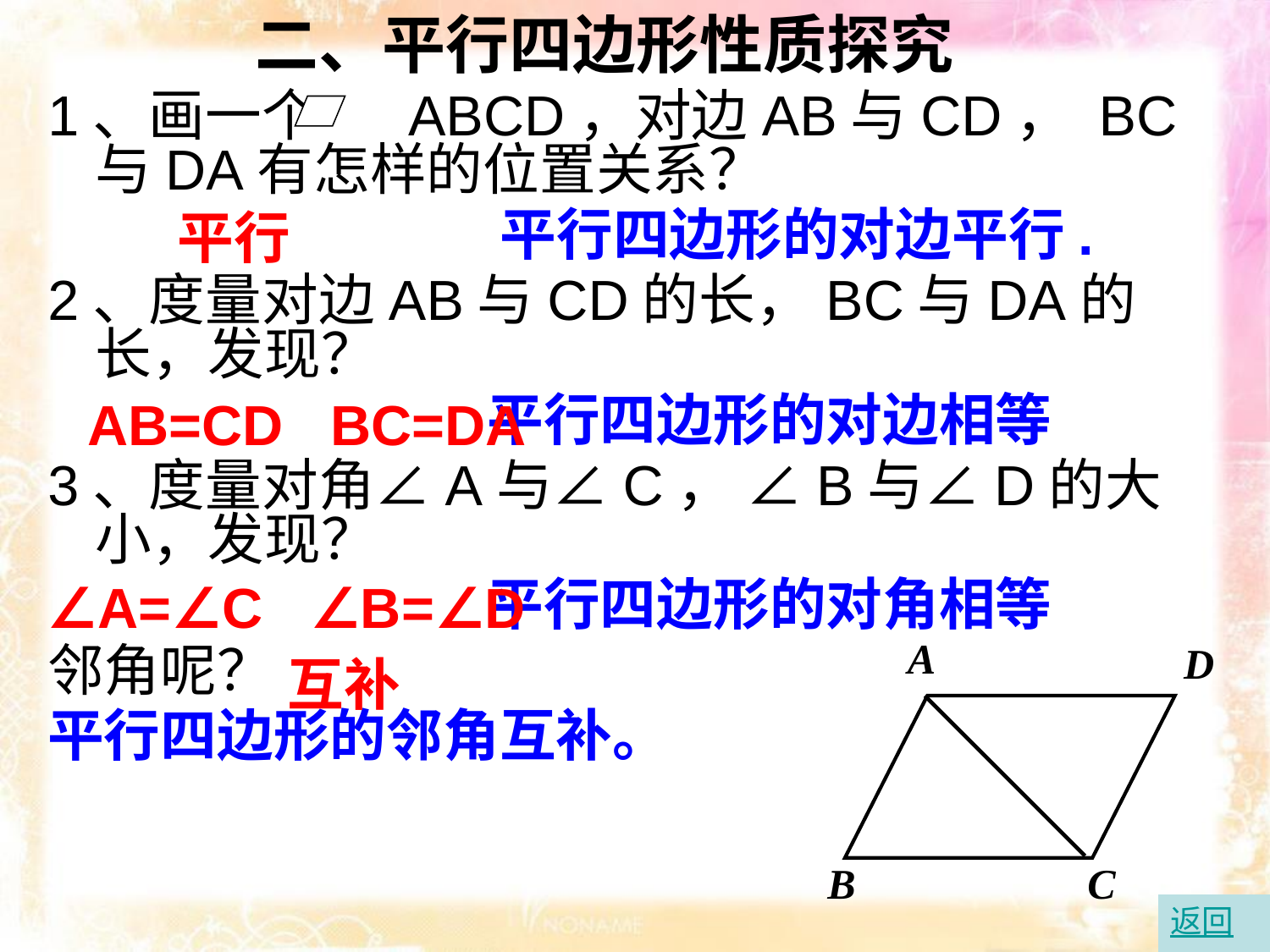

# 二、平行四边形性质探究
1、画一个      ABCD，对边AB与CD， BC与DA有怎样的位置关系？
                                  平行四边形的对边平行.
2、度量对边AB与CD的长，BC与DA的长，发现？
                                 平行四边形的对边相等
3、度量对角∠A与∠C， ∠B与∠D的大小，发现？
                                 平行四边形的对角相等
邻角呢？
平行四边形的邻角互补。

平行
AB=CD   BC=DA
∠A=∠C   ∠B=∠D
A
  D

B
C
互补

返回